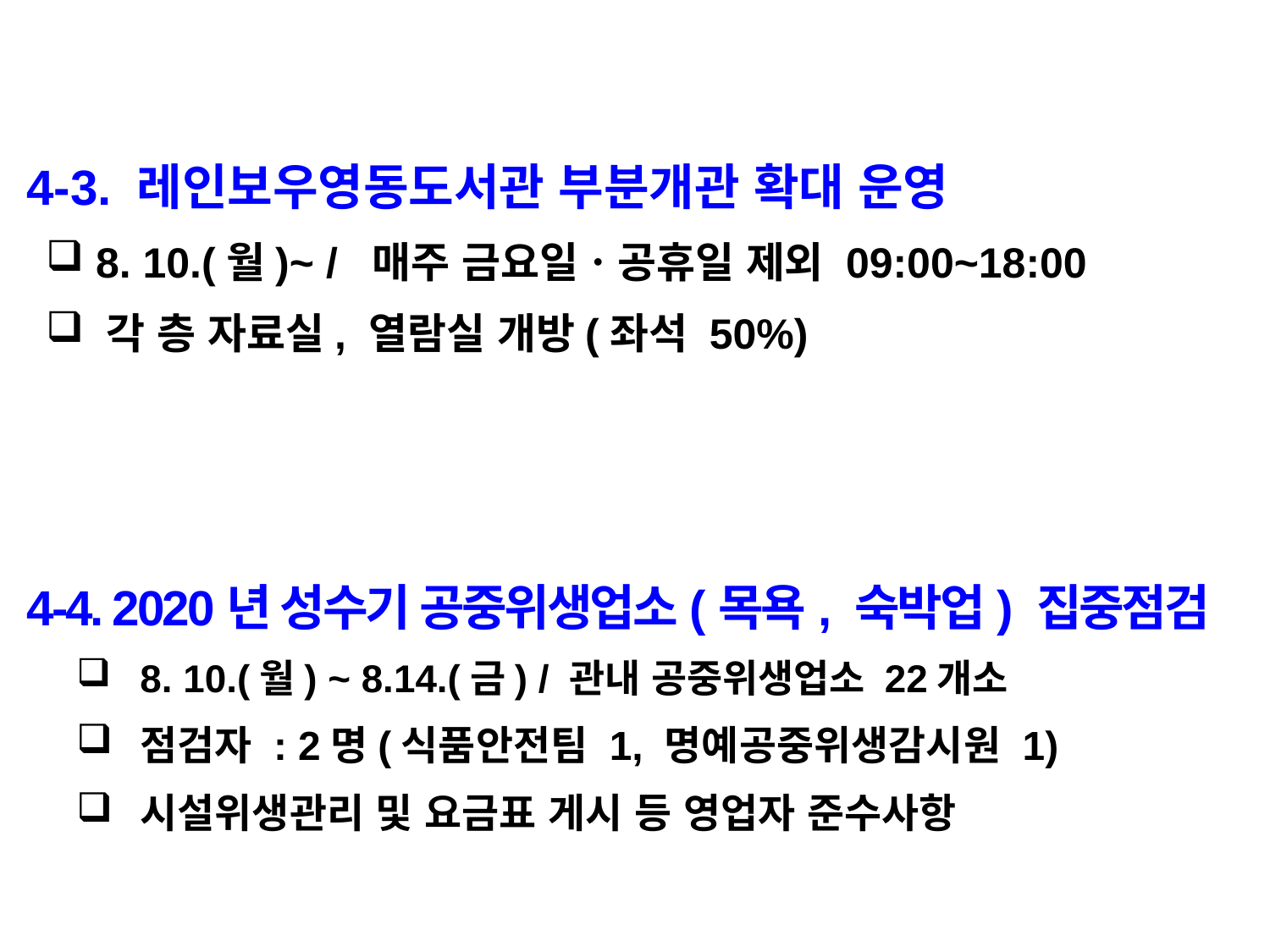

4-3. 레인보우영동도서관 부분개관 확대 운영
 8. 10.(월)~ /  매주 금요일ㆍ공휴일 제외 09:00~18:00
 각 층 자료실, 열람실 개방(좌석 50%)
 4-4. 2020년 성수기 공중위생업소(목욕, 숙박업) 집중점검
8. 10.(월) ~ 8.14.(금) / 관내 공중위생업소 22개소
점검자 : 2명(식품안전팀 1, 명예공중위생감시원 1)
시설위생관리 및 요금표 게시 등 영업자 준수사항